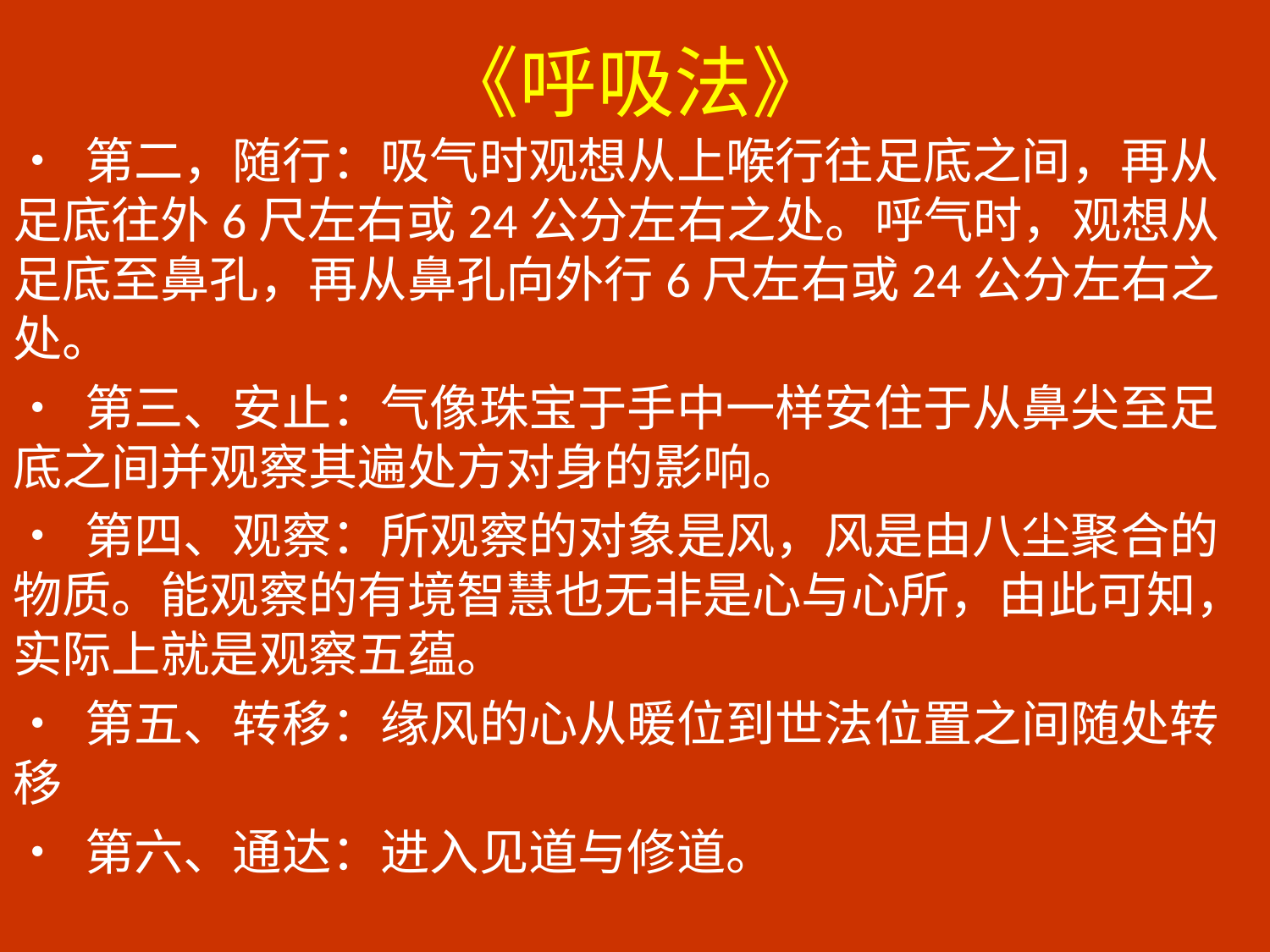

# 《呼吸法》
• 第二，随行：吸气时观想从上喉行往足底之间，再从足底往外6尺左右或24公分左右之处。呼气时，观想从足底至鼻孔，再从鼻孔向外行6尺左右或24公分左右之处。
• 第三、安止：气像珠宝于手中一样安住于从鼻尖至足底之间并观察其遍处方对身的影响。
• 第四、观察：所观察的对象是风，风是由八尘聚合的物质。能观察的有境智慧也无非是心与心所，由此可知，实际上就是观察五蕴。
• 第五、转移：缘风的心从暖位到世法位置之间随处转移
• 第六、通达：进入见道与修道。